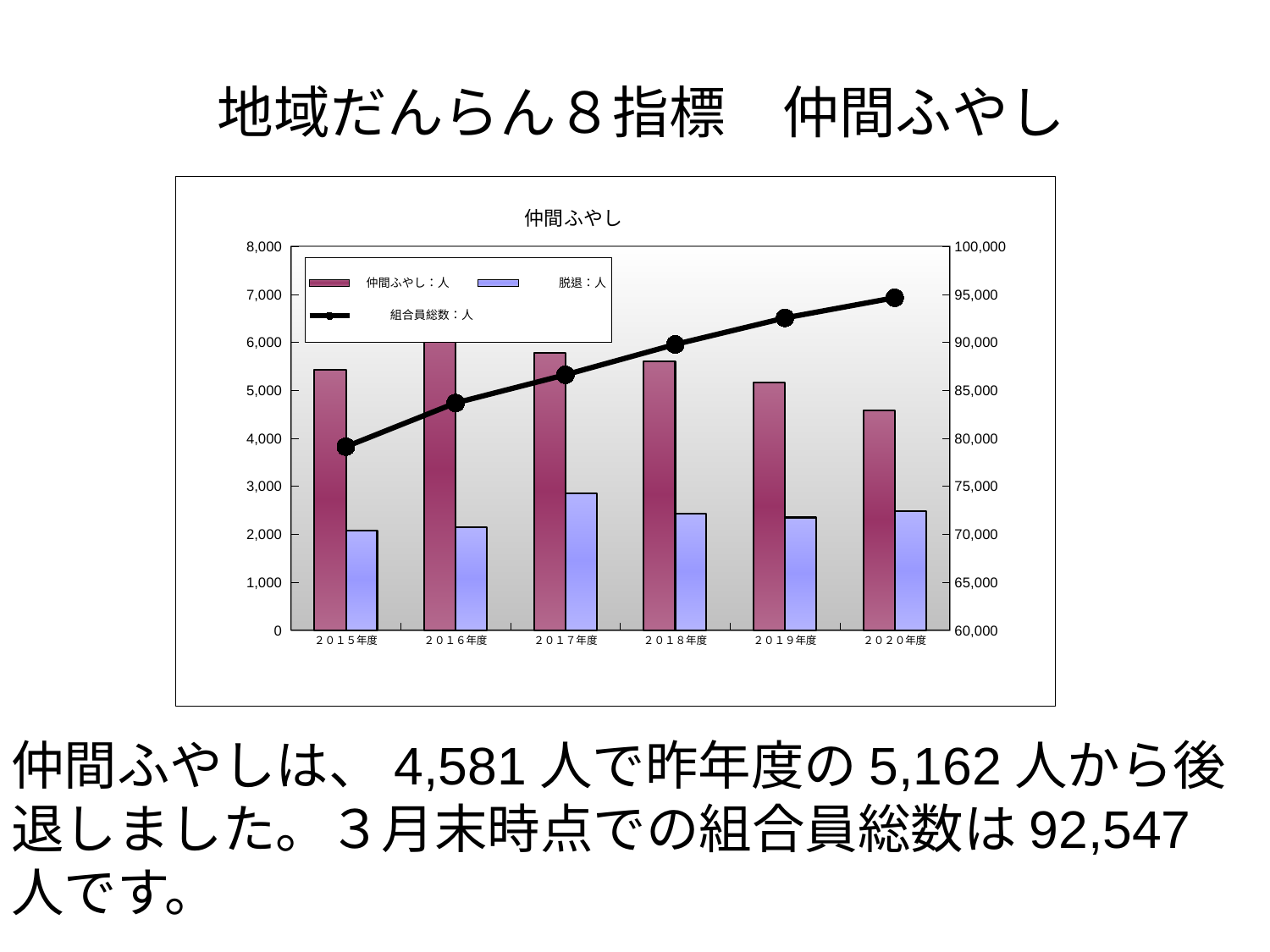

P7
地域だんらん８指標　仲間ふやし

### Chart: 仲間ふやし

| Category | 　仲間ふやし：人 | 　　　脱退：人 | 　　　組合員総数：人 |
|---|---|---|---|
| ２０１５年度 | 5432.0 | 2083.0 | 79119.0 |
| ２０１６年度 | 6699.0 | 2139.0 | 83680.0 |
| ２０１７年度 | 5785.0 | 2852.0 | 86615.0 |
| ２０１８年度 | 5605.0 | 2434.0 | 89780.0 |
| ２０１９年度 | 5162.0 | 2349.0 | 92547.0 |
| ２０２０年度 | 4581.0 | 2474.0 | 94648.0 |
仲間ふやしは、4,581人で昨年度の5,162人から後退しました。３月末時点での組合員総数は92,547人です。